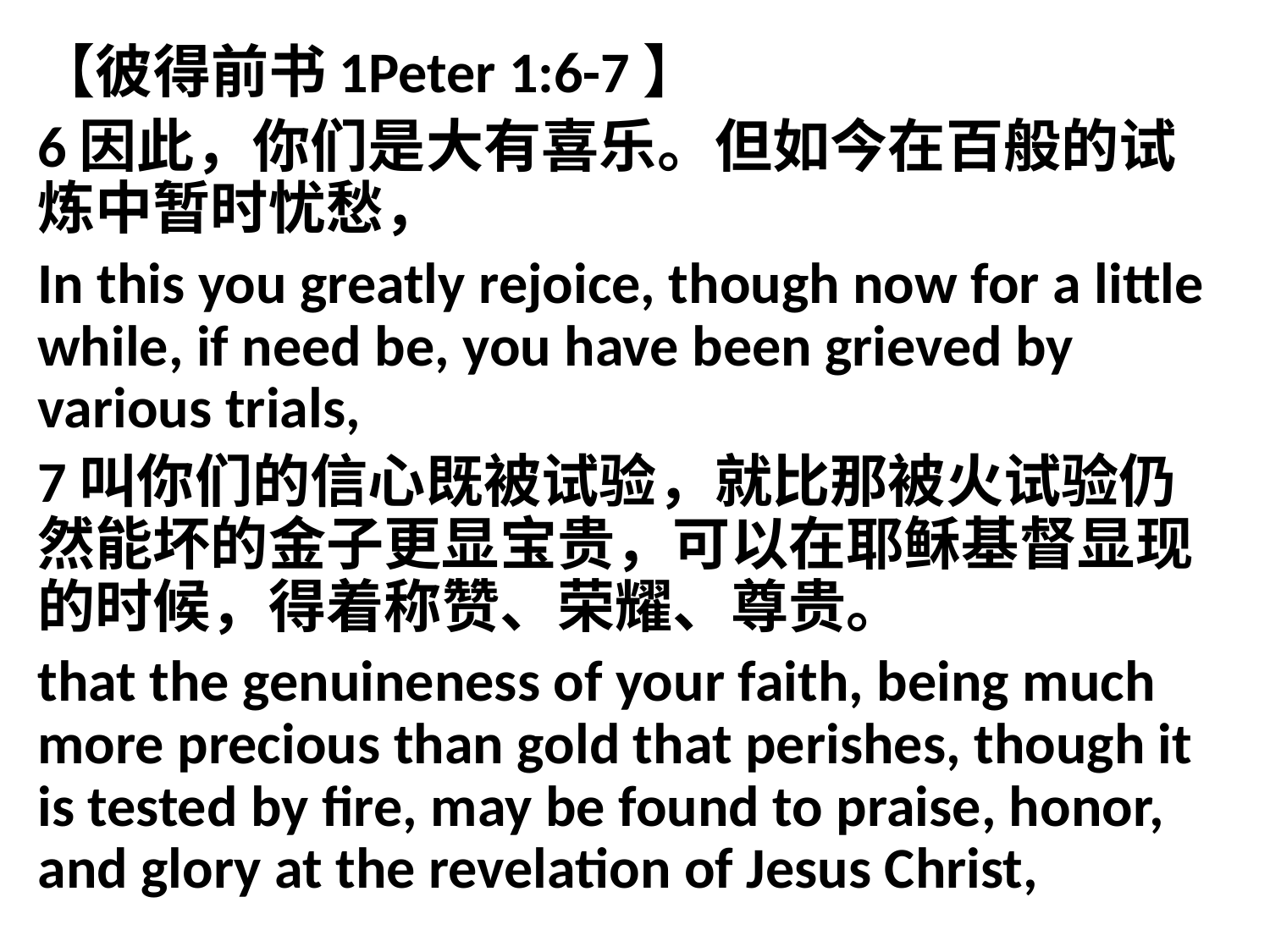

【彼得前书1Peter 1:6-7】
6因此，你们是大有喜乐。但如今在百般的试炼中暂时忧愁，
In this you greatly rejoice, though now for a little while, if need be, you have been grieved by various trials,
7叫你们的信心既被试验，就比那被火试验仍然能坏的金子更显宝贵，可以在耶稣基督显现的时候，得着称赞、荣耀、尊贵。
that the genuineness of your faith, being much more precious than gold that perishes, though it is tested by fire, may be found to praise, honor, and glory at the revelation of Jesus Christ,